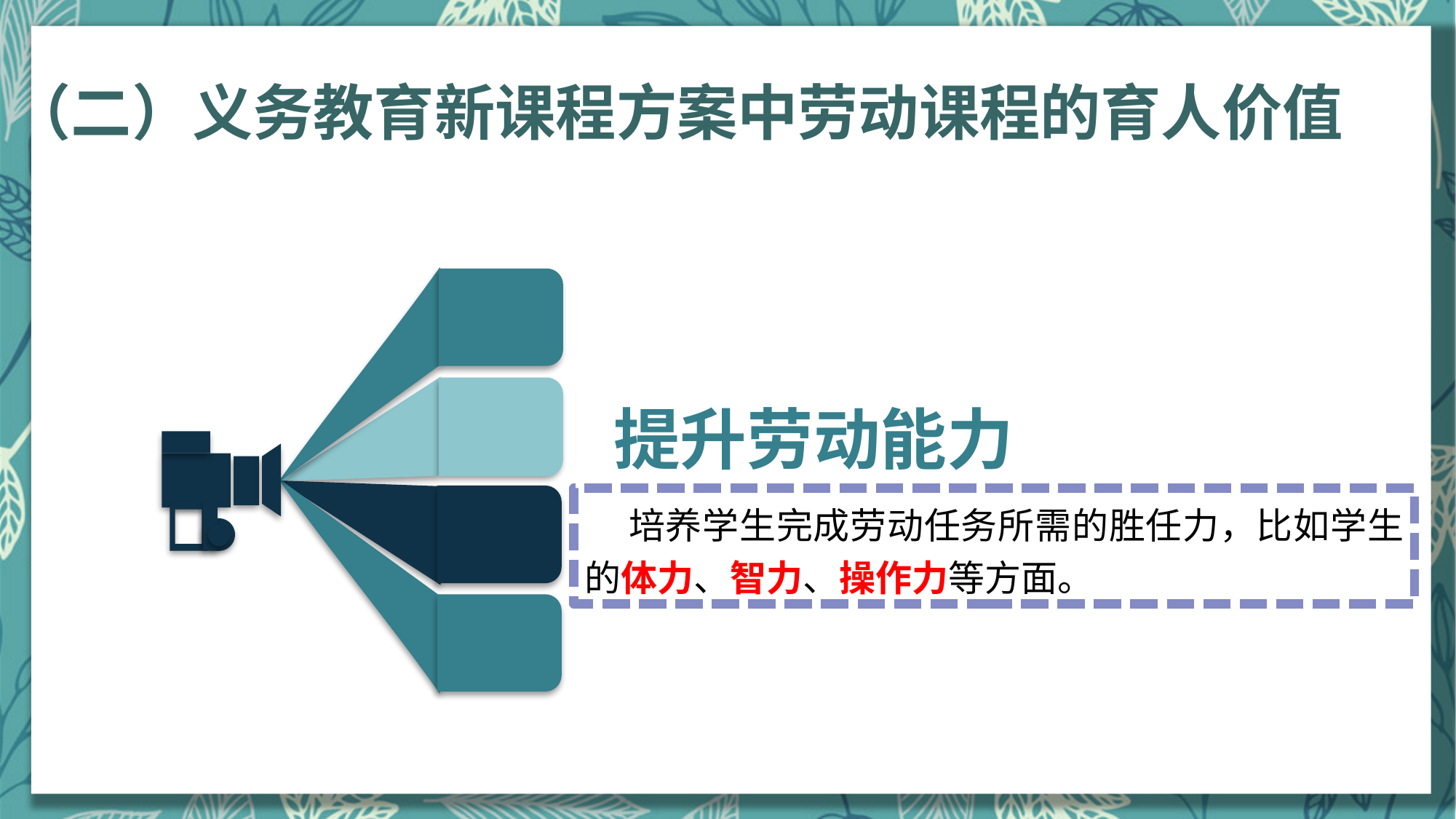

（二）义务教育新课程方案中劳动课程的育人价值

提升劳动能力

    培养学生完成劳动任务所需的胜任力，比如学生的体力、智力、操作力等方面。